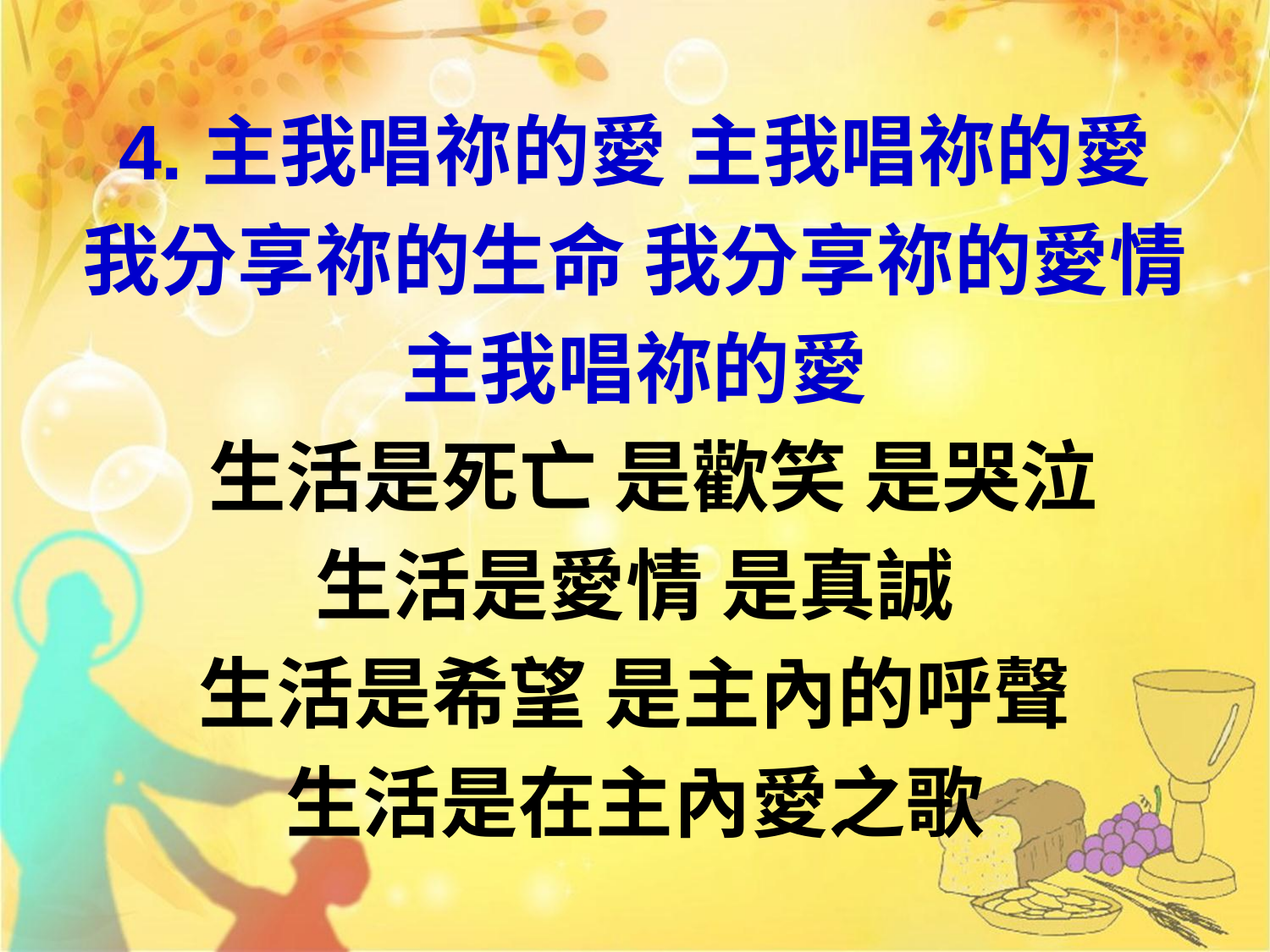

4.主我唱祢的愛 主我唱祢的愛
我分享祢的生命 我分享祢的愛情
主我唱祢的愛
 生活是死亡 是歡笑 是哭泣
生活是愛情 是真誠
生活是希望 是主內的呼聲
生活是在主內愛之歌